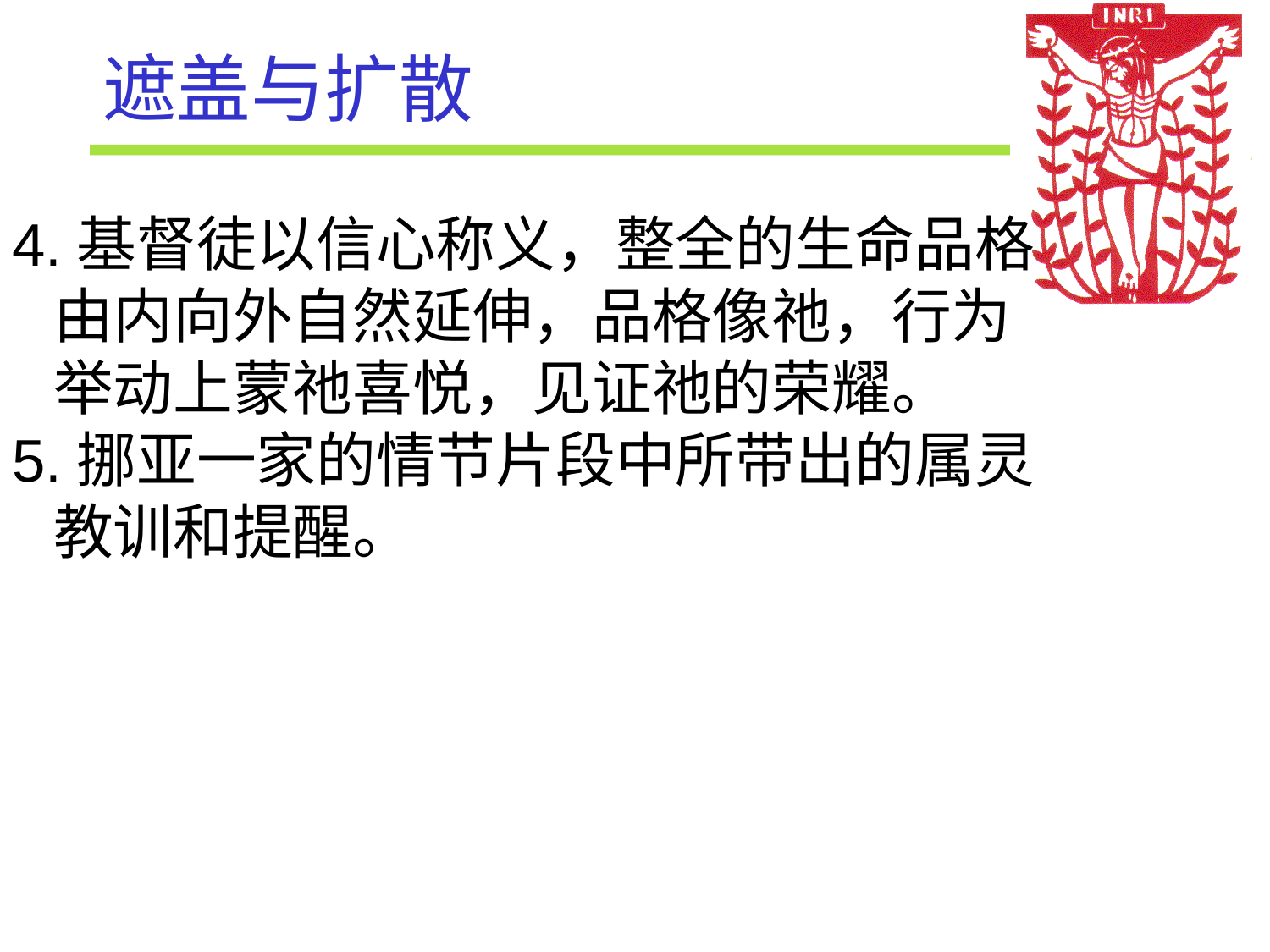

# 遮盖与扩散
4.基督徒以信心称义，整全的生命品格
  由内向外自然延伸，品格像祂，行为
  举动上蒙祂喜悦，见证祂的荣耀。
5.挪亚一家的情节片段中所带出的属灵
  教训和提醒。